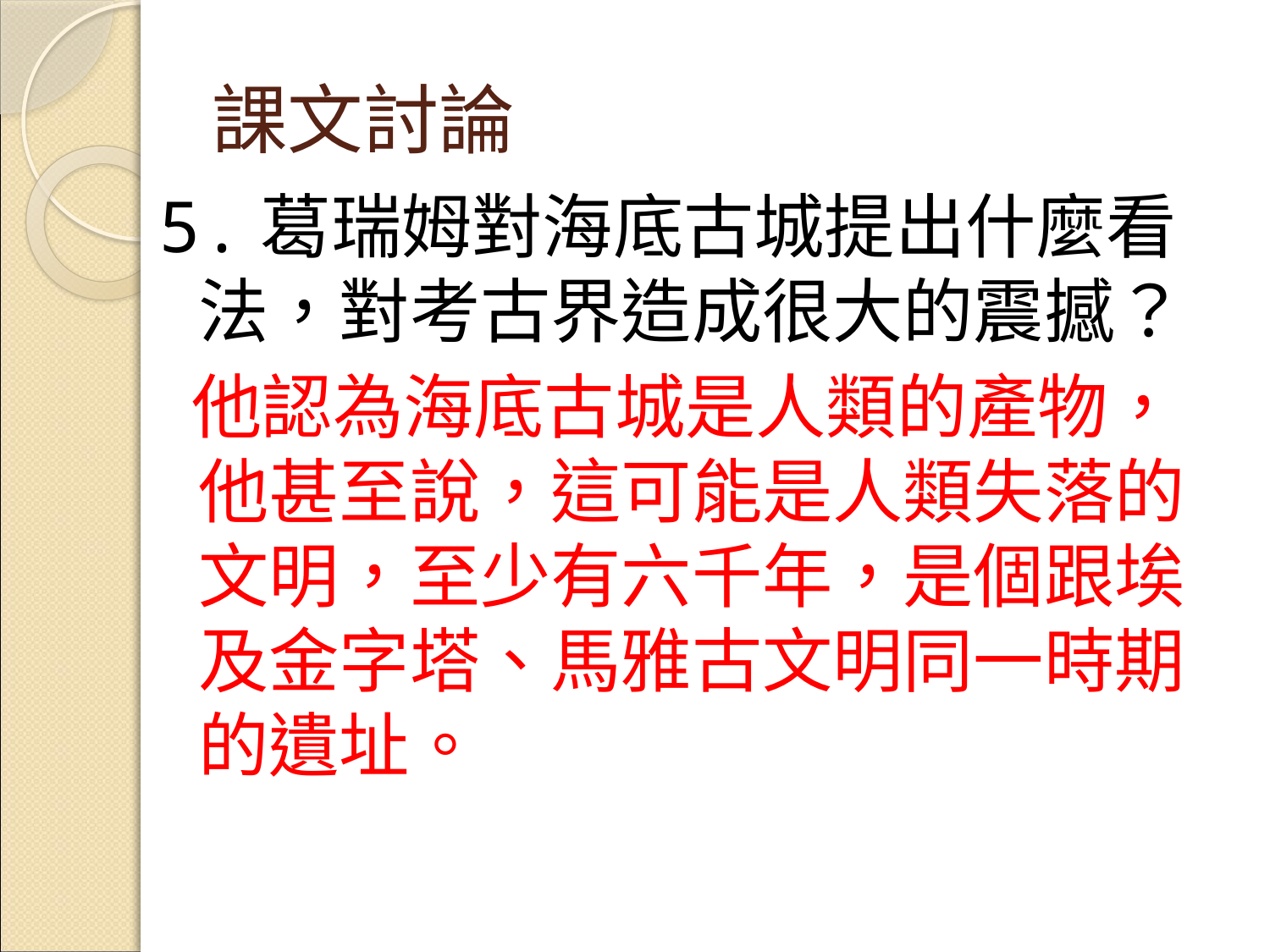

課文討論
5.葛瑞姆對海底古城提出什麼看法，對考古界造成很大的震撼？
 他認為海底古城是人類的產物，他甚至說，這可能是人類失落的文明，至少有六千年，是個跟埃及金字塔、馬雅古文明同一時期的遺址。